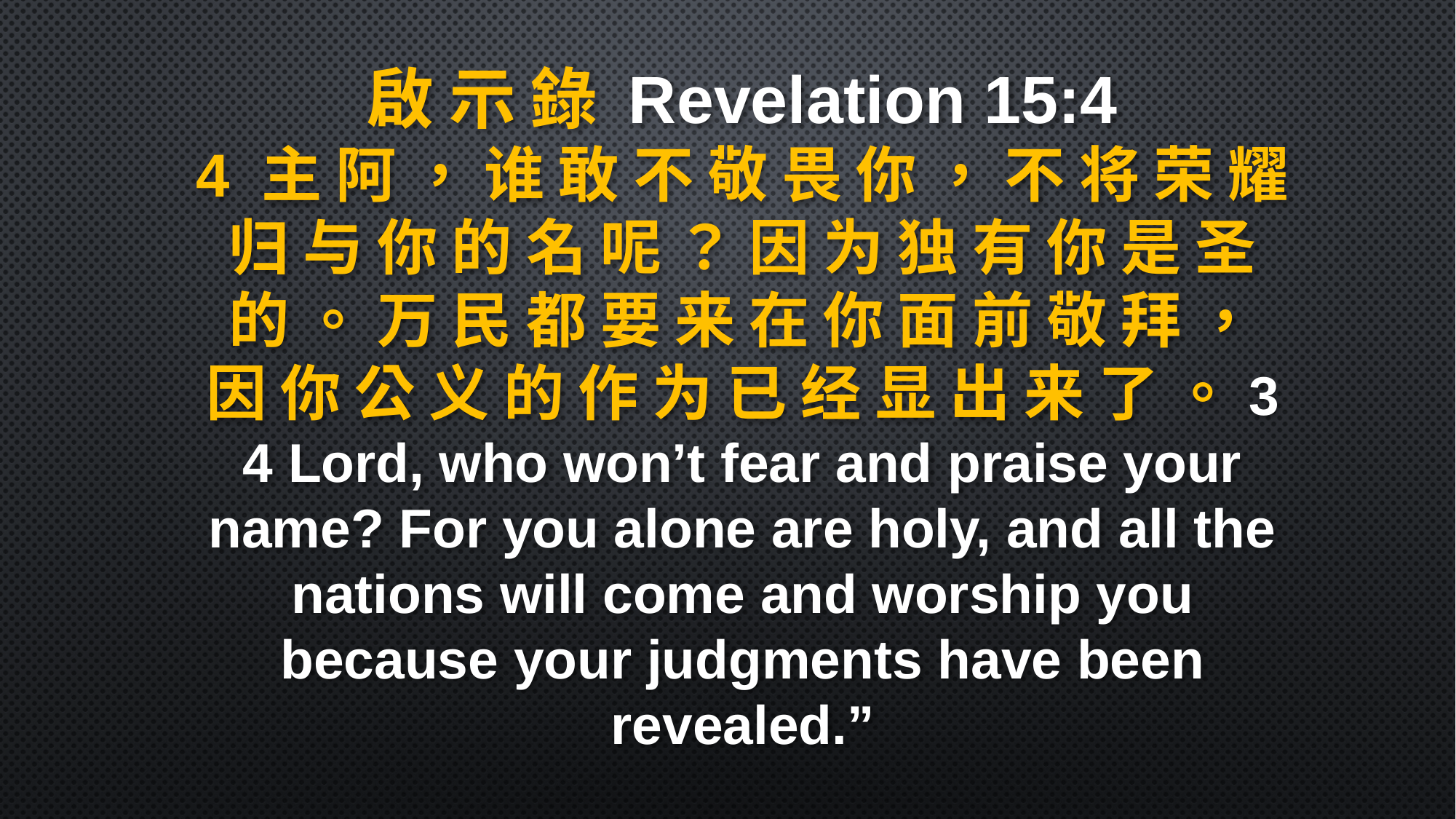

啟 示 錄 Revelation 15:4
4 主 阿 ， 谁 敢 不 敬 畏 你 ， 不 将 荣 耀 归 与 你 的 名 呢 ？ 因 为 独 有 你 是 圣 的 。 万 民 都 要 来 在 你 面 前 敬 拜 ， 因 你 公 义 的 作 为 已 经 显 出 来 了 。3 4 Lord, who won’t fear and praise your name? For you alone are holy, and all the nations will come and worship you because your judgments have been revealed.”